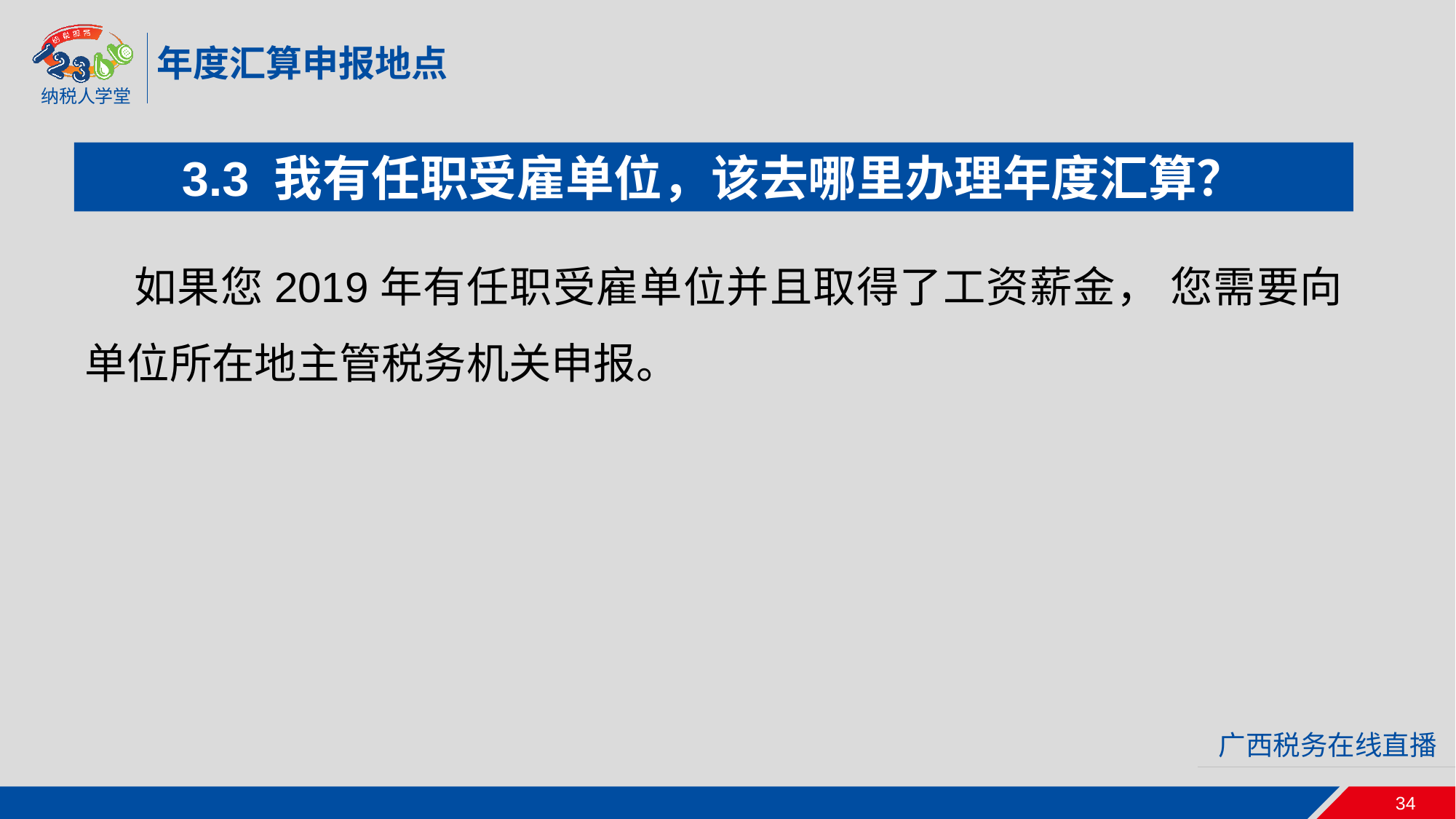

年度汇算申报地点
3.3 我有任职受雇单位，该去哪里办理年度汇算？
    如果您2019年有任职受雇单位并且取得了工资薪金， 您需要向单位所在地主管税务机关申报。